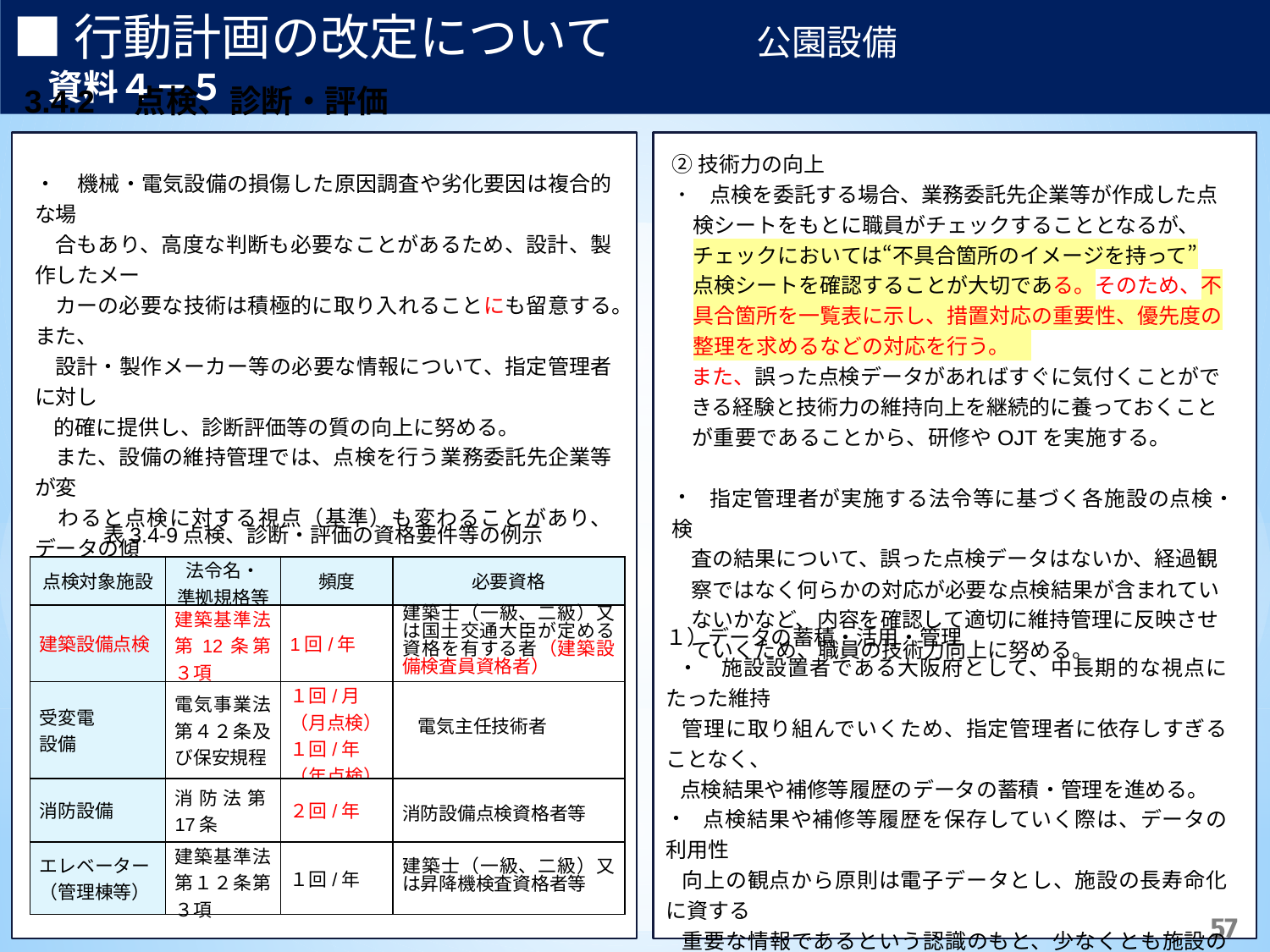

■行動計画の改定について　　　　公園設備　　　　　　　　　　　資料４－５
3.4.2　点検、診断・評価
(1)　基本的な考え方
【補足】	体制は主に行っている実施主体を記載しており、これによらない場合もある。
※1	日常点検の頻度は当該路線により異なり、交通量2万台/日以上の路線では週2回、それ以外では週1回の頻度で実施。
※2	臨時的に行う緊急点検等は必要に応じて随意実施。

②技術力の向上
・   点検を委託する場合、業務委託先企業等が作成した点
　検シートをもとに職員がチェックすることとなるが、
　チェックにおいては“不具合箇所のイメージを持って”
　点検シートを確認することが大切である。そのため、不
　具合箇所を一覧表に示し、措置対応の重要性、優先度の
　整理を求めるなどの対応を行う。
   また、誤った点検データがあればすぐに気付くことがで
   きる経験と技術力の維持向上を継続的に養っておくこと
   が重要であることから、研修やOJTを実施する。
  指定管理者が実施する法令等に基づく各施設の点検・検
   査の結果について、誤った点検データはないか、経過観
   察ではなく何らかの対応が必要な点検結果が含まれてい
   ないかなど、内容を確認して適切に維持管理に反映させ
   ていくため、職員の技術力向上に努める。
・　機械・電気設備の損傷した原因調査や劣化要因は複合的な場
   合もあり、高度な判断も必要なことがあるため、設計、製作したメー
   カーの必要な技術は積極的に取り入れることにも留意する。また、
   設計・製作メーカー等の必要な情報について、指定管理者に対し
   的確に提供し、診断評価等の質の向上に努める。
   また、設備の維持管理では、点検を行う業務委託先企業等が変
   わると点検に対する視点（基準）も変わることがあり、データの傾
   向管理ができなくなるなど、維持管理に支障をきたす恐れがある。そ
   のため、継続的な点検ができるよう、指定管理者の変更時には、
   次の指定管理者に対して従前からの外注委託先の情報を提供す
   るなど、診断評価等の質の維持に努める。
表3.4‑9点検、診断・評価の資格要件等の例示
| 点検対象施設 | 法令名・ 準拠規格等 | 頻度 | 必要資格 |
| --- | --- | --- | --- |
| 建築設備点検 | 建築基準法第12条第３項 | 1回/年 | 建築士（一級、二級）又は国土交通大臣が定める資格を有する者（建築設備検査員資格者） |
| 受変電 設備 | 電気事業法第４２条及び保安規程 | １回/月 （月点検） １回/年 （年点検） | 電気主任技術者 |
| 消防設備 | 消防法第17条 | ２回/年 | 消防設備点検資格者等 |
| エレベーター （管理棟等） | 建築基準法第１２条第３項 | １回/年 | 建築士（一級、二級）又は昇降機検査資格者等 |
１）データの蓄積・活用・管理
 ・　施設設置者である大阪府として、中長期的な視点にたった維持
  管理に取り組んでいくため、指定管理者に依存しすぎることなく、
  点検結果や補修等履歴のデータの蓄積・管理を進める。
  点検結果や補修等履歴を保存していく際は、データの利用性
  向上の観点から原則は電子データとし、施設の長寿命化に資する
  重要な情報であるという認識のもと、少なくとも施設の供用期間中
  は適切に保存する。
  データの保存については、維持管理データベースシステムを活用す
　る

57